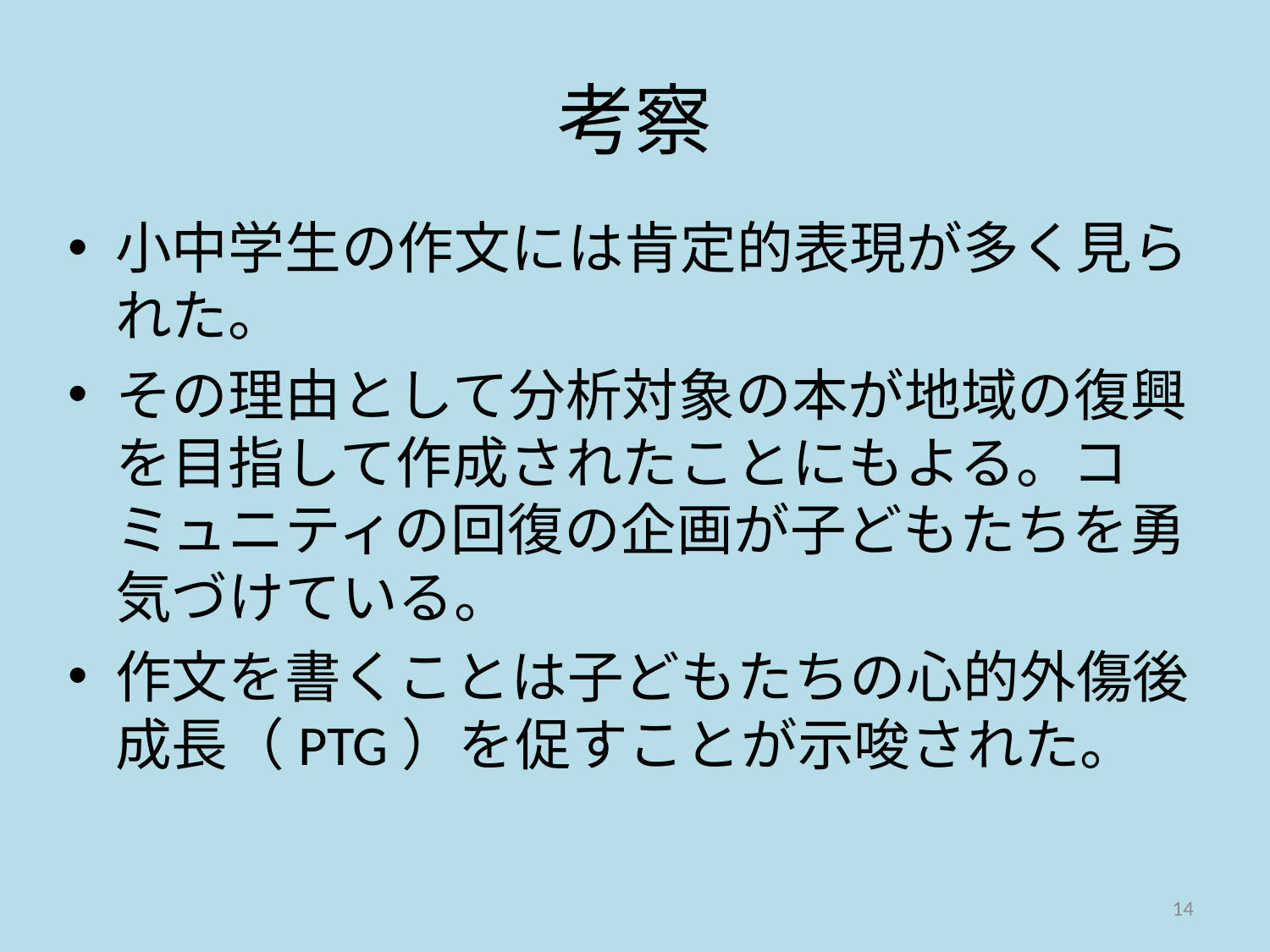

# 考察
小中学生の作文には肯定的表現が多く見られた。
その理由として分析対象の本が地域の復興を目指して作成されたことにもよる。コミュニティの回復の企画が子どもたちを勇気づけている。
作文を書くことは子どもたちの心的外傷後成長（PTG）を促すことが示唆された。
14